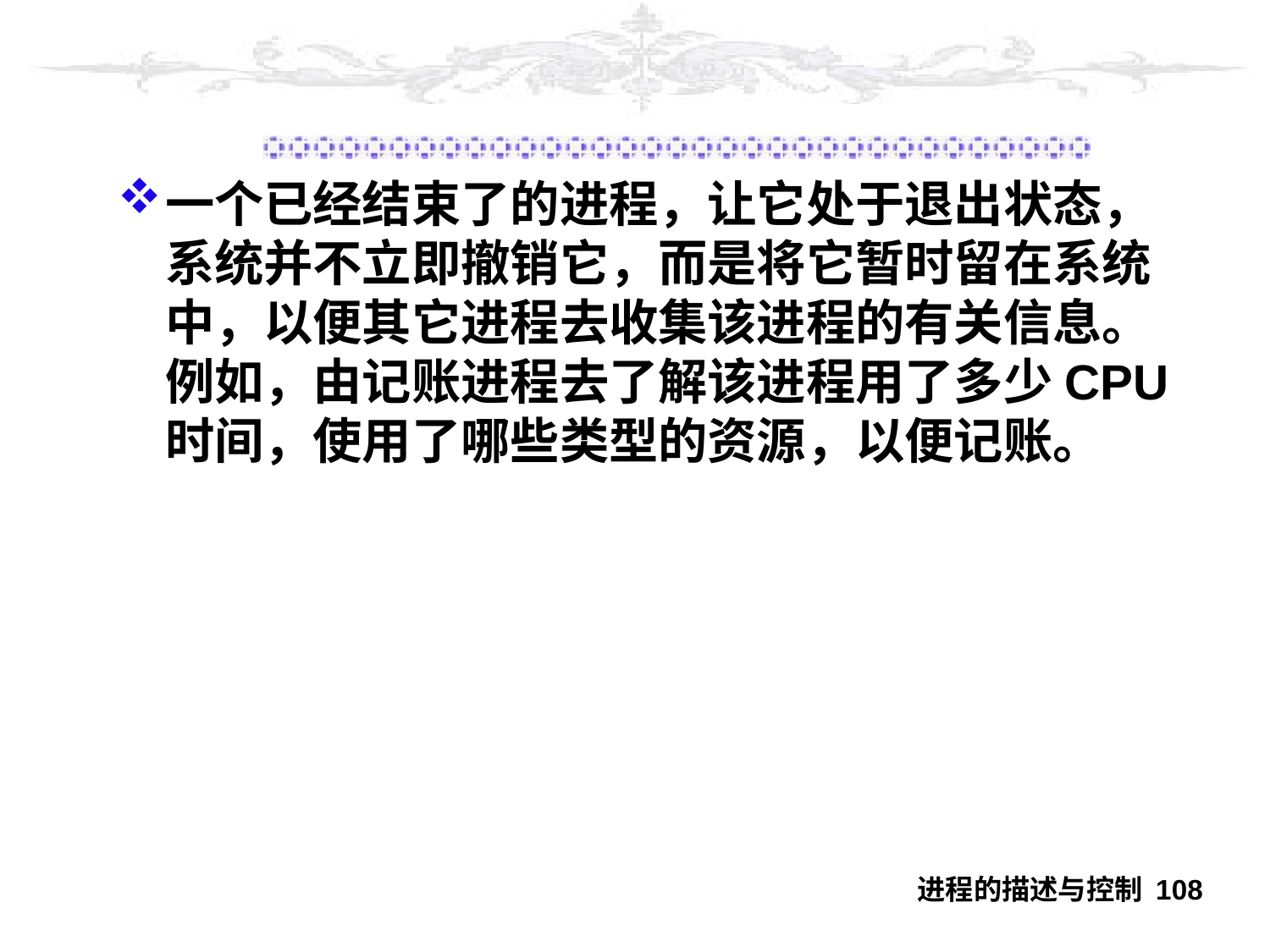

#
一个已经结束了的进程，让它处于退出状态，系统并不立即撤销它，而是将它暂时留在系统中，以便其它进程去收集该进程的有关信息。例如，由记账进程去了解该进程用了多少CPU 时间，使用了哪些类型的资源，以便记账。